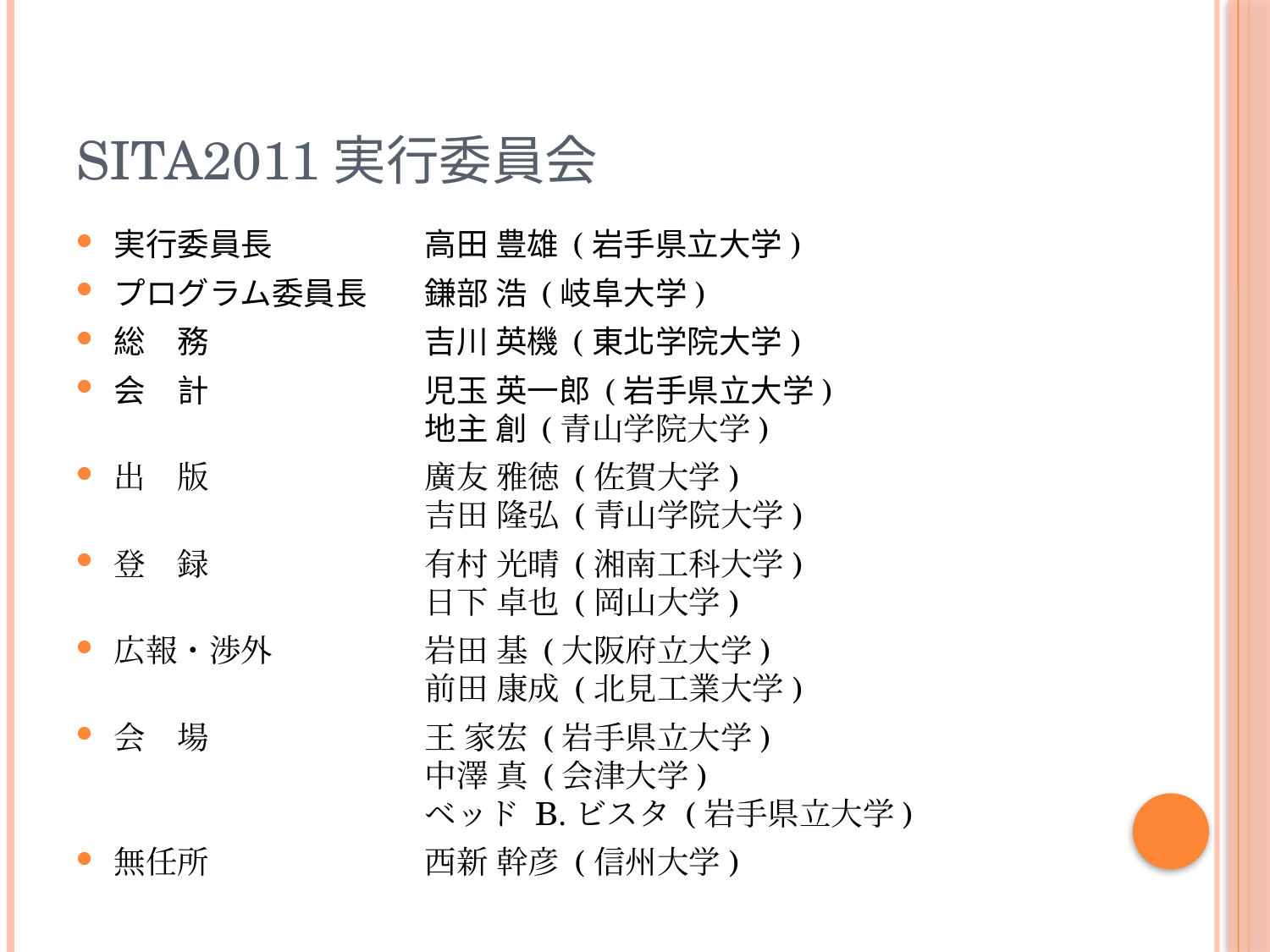

# SITA2011実行委員会
実行委員長　	高田 豊雄 (岩手県立大学)
プログラム委員長	鎌部 浩 (岐阜大学)
総　務	吉川 英機 (東北学院大学)
会　計	児玉 英一郎 (岩手県立大学)
	地主 創 (青山学院大学)
出　版	廣友 雅徳 (佐賀大学)
	吉田 隆弘 (青山学院大学)
登　録	有村 光晴 (湘南工科大学)
	日下 卓也 (岡山大学)
広報・渉外	岩田 基 (大阪府立大学)
	前田 康成 (北見工業大学)
会　場	王 家宏 (岩手県立大学)
	中澤 真 (会津大学)
	ベッド B.ビスタ (岩手県立大学)
無任所	西新 幹彦 (信州大学)